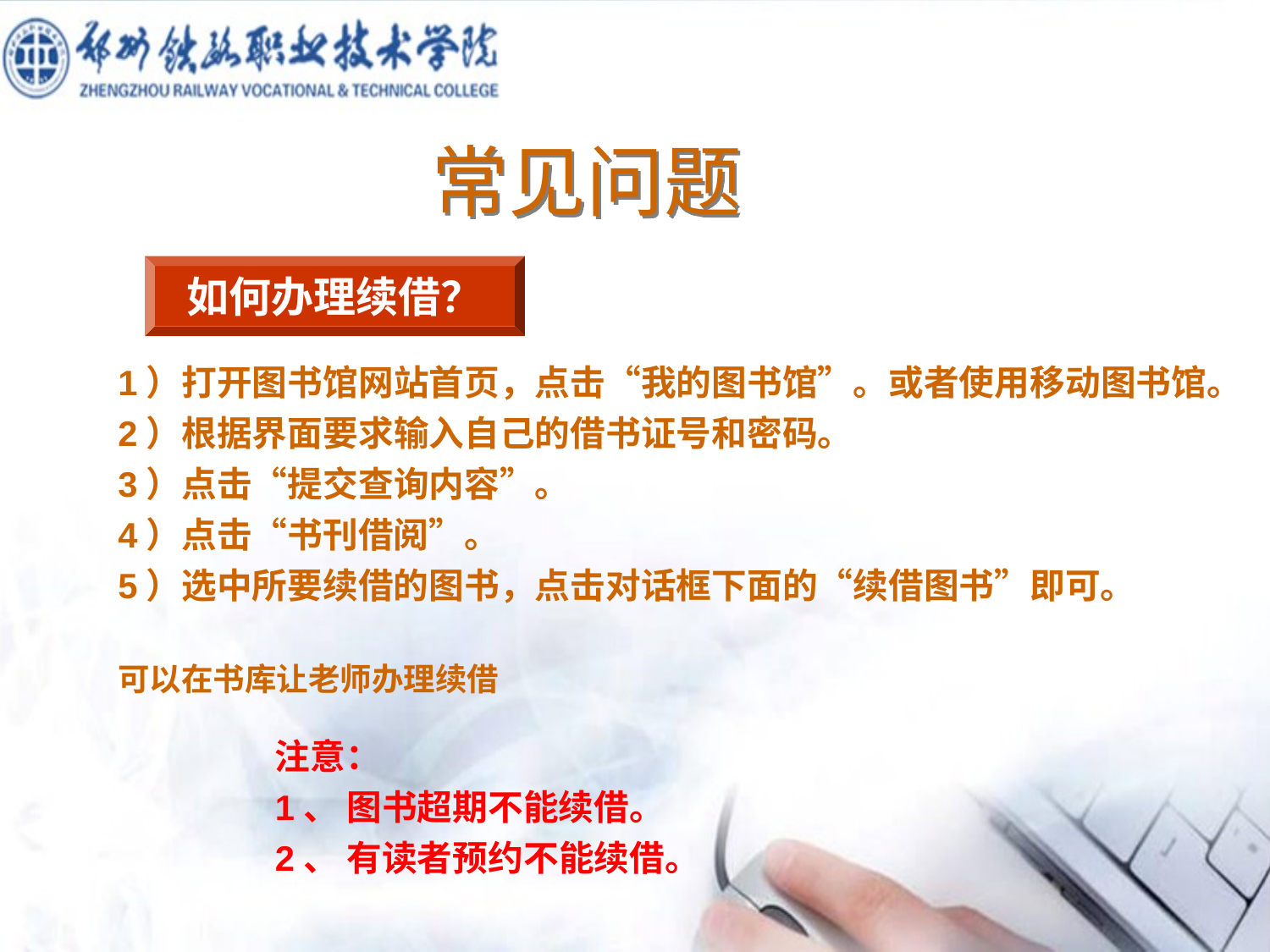

# 常见问题
如何办理续借？
1）打开图书馆网站首页，点击“我的图书馆”。或者使用移动图书馆。
2）根据界面要求输入自己的借书证号和密码。
3）点击“提交查询内容”。
4）点击“书刊借阅”。
5）选中所要续借的图书，点击对话框下面的“续借图书”即可。
可以在书库让老师办理续借
注意：
1、 图书超期不能续借。
2、 有读者预约不能续借。